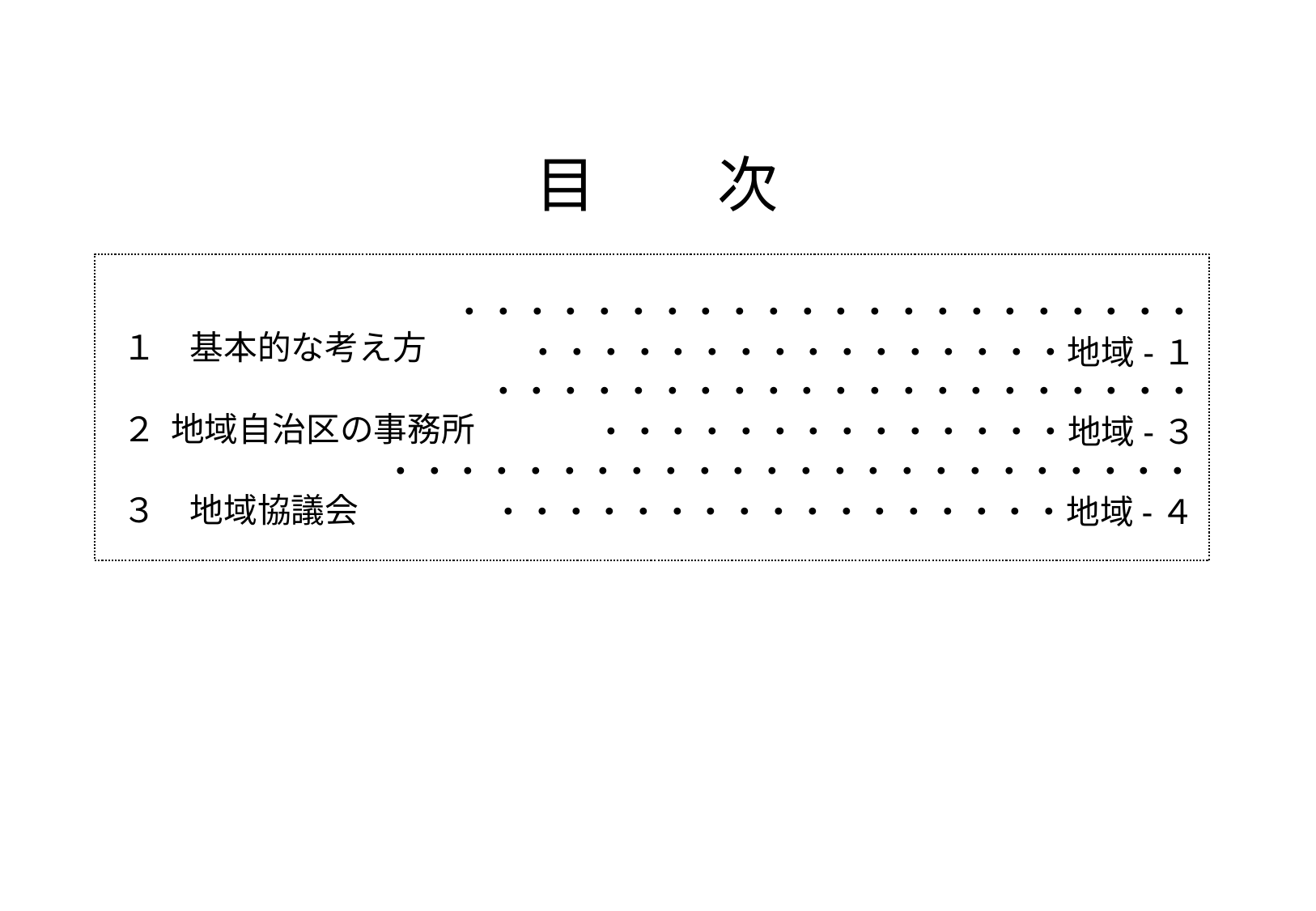

# 目　　次
 １　基本的な考え方
 ２  地域自治区の事務所
 ３　地域協議会
・・・・・・・・・・・・・・・・・・・・・・・・・・・・・・・・・・・・・・地域-１
・・・・・・・・・・・・・・・・・・・・・・・・・・・・・・・・・・・地域-３
・・・・・・・・・・・・・・・・・・・・・・・・・・・・・・・・・・・・・・・・・地域-４